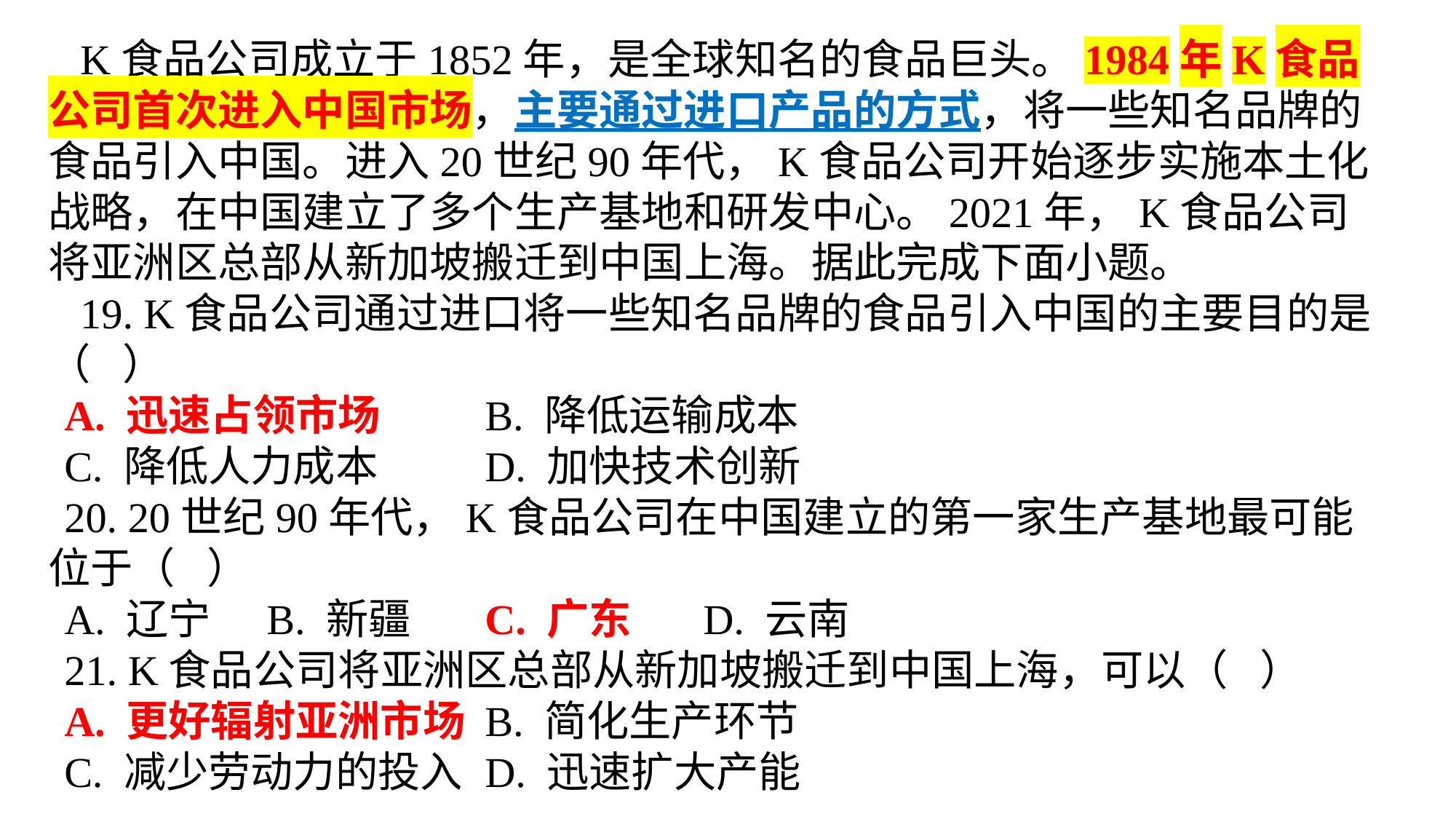

K食品公司成立于1852年，是全球知名的食品巨头。1984年K食品公司首次进入中国市场，主要通过进口产品的方式，将一些知名品牌的食品引入中国。进入20世纪90年代，K食品公司开始逐步实施本土化战略，在中国建立了多个生产基地和研发中心。2021年，K食品公司将亚洲区总部从新加坡搬迁到中国上海。据此完成下面小题。
19. K食品公司通过进口将一些知名品牌的食品引入中国的主要目的是（   ）
A. 迅速占领市场	B. 降低运输成本
C. 降低人力成本	D. 加快技术创新
20. 20世纪90年代，K食品公司在中国建立的第一家生产基地最可能位于（   ）
A. 辽宁	B. 新疆	C. 广东	D. 云南
21. K食品公司将亚洲区总部从新加坡搬迁到中国上海，可以（   ）
A. 更好辐射亚洲市场	B. 简化生产环节
C. 减少劳动力的投入	D. 迅速扩大产能